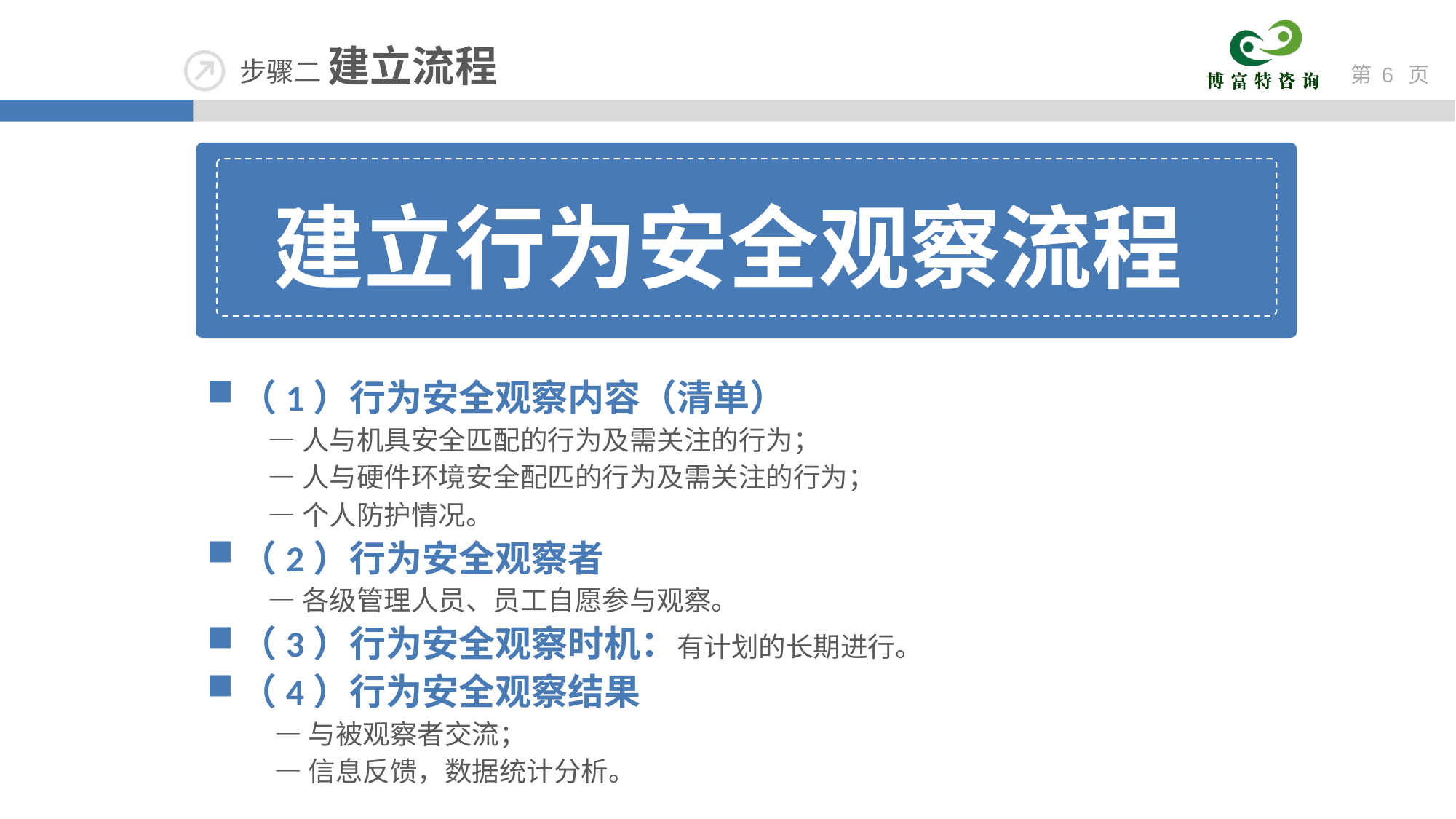

建立行为安全观察流程
（1）行为安全观察内容（清单）
          —人与机具安全匹配的行为及需关注的行为；
          —人与硬件环境安全配匹的行为及需关注的行为；
          —个人防护情况。
（2）行为安全观察者
          —各级管理人员、员工自愿参与观察。
（3）行为安全观察时机：有计划的长期进行。
（4）行为安全观察结果
           —与被观察者交流；
           —信息反馈，数据统计分析。